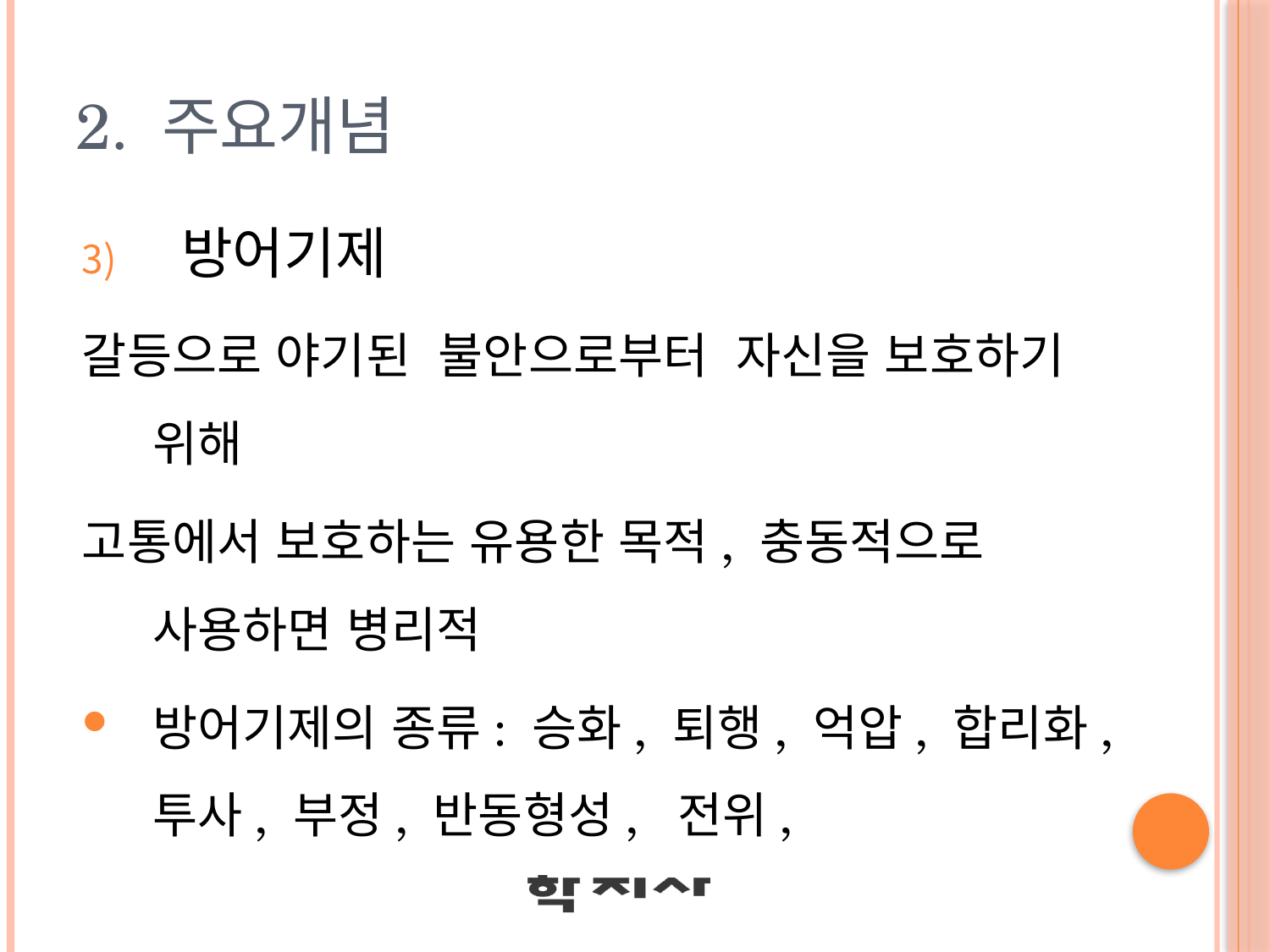

# 2. 주요개념
 방어기제
갈등으로 야기된  불안으로부터  자신을 보호하기  위해
고통에서 보호하는 유용한 목적, 충동적으로 사용하면 병리적
방어기제의 종류: 승화, 퇴행, 억압, 합리화, 투사, 부정, 반동형성,  전위,